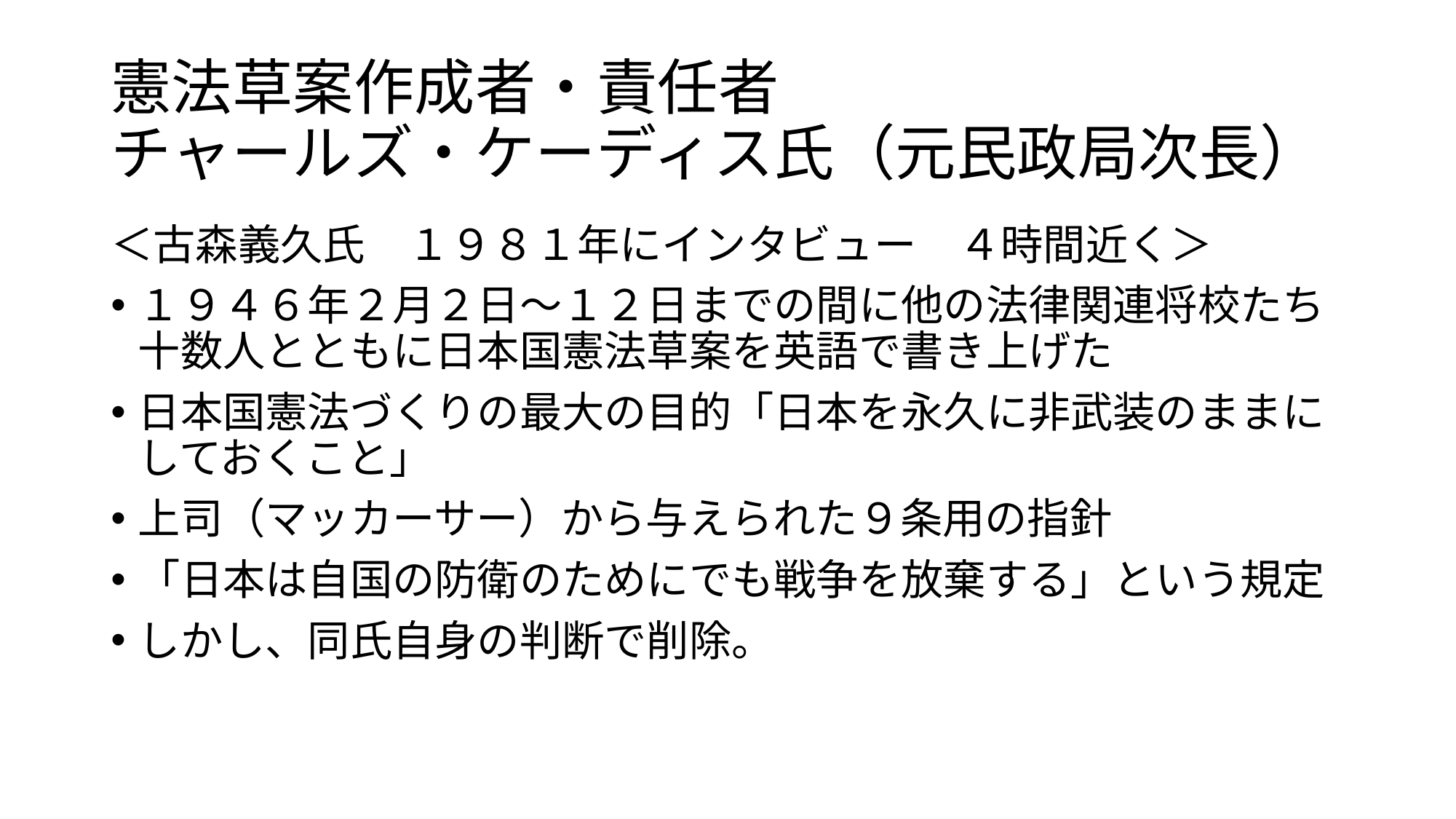

# 憲法草案作成者・責任者 チャールズ・ケーディス氏（元民政局次長）
＜古森義久氏　１９８１年にインタビュー　４時間近く＞
１９４６年２月２日～１２日までの間に他の法律関連将校たち十数人とともに日本国憲法草案を英語で書き上げた
日本国憲法づくりの最大の目的「日本を永久に非武装のままにしておくこと」
上司（マッカーサー）から与えられた９条用の指針
「日本は自国の防衛のためにでも戦争を放棄する」という規定
しかし、同氏自身の判断で削除。